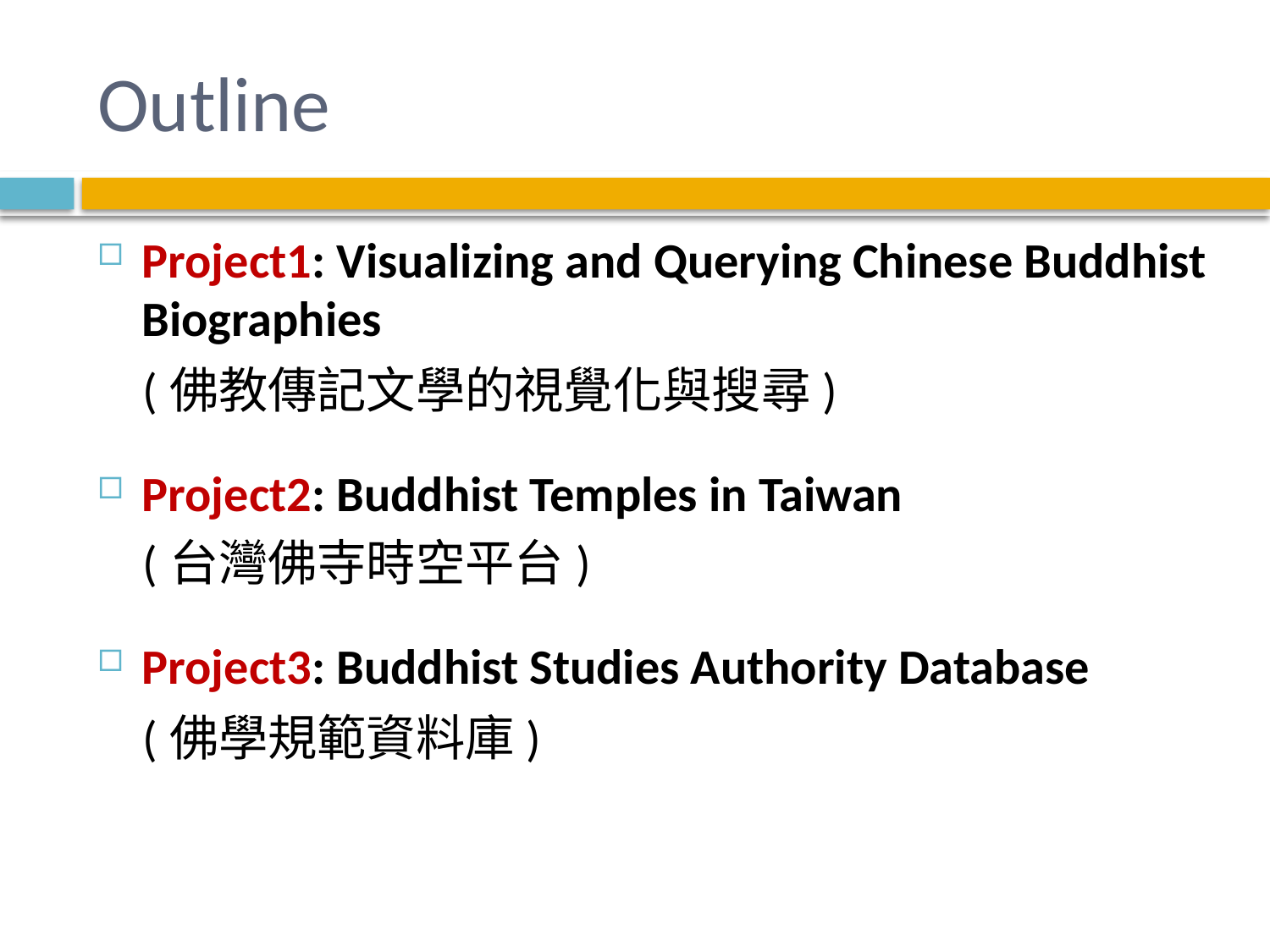

# Outline
Project1: Visualizing and Querying Chinese Buddhist Biographies
    (佛教傳記文學的視覺化與搜尋)
Project2: Buddhist Temples in Taiwan
    (台灣佛寺時空平台)
Project3: Buddhist Studies Authority Database
    (佛學規範資料庫)